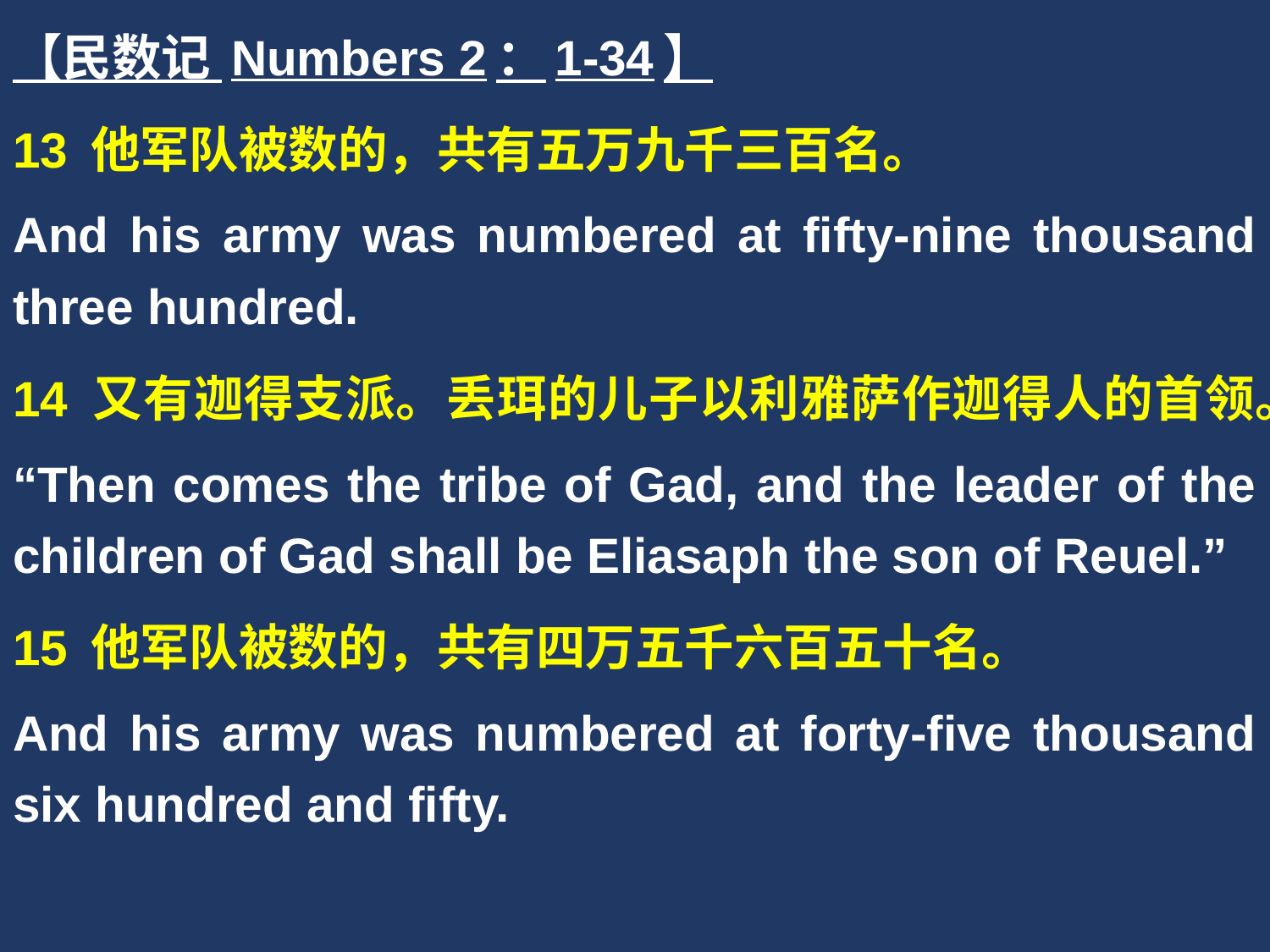

【民数记 Numbers 2：1-34】
13 他军队被数的，共有五万九千三百名。
And his army was numbered at fifty-nine thousand three hundred.
14 又有迦得支派。丢珥的儿子以利雅萨作迦得人的首领。
“Then comes the tribe of Gad, and the leader of the children of Gad shall be Eliasaph the son of Reuel.”
15 他军队被数的，共有四万五千六百五十名。
And his army was numbered at forty-five thousand six hundred and fifty.